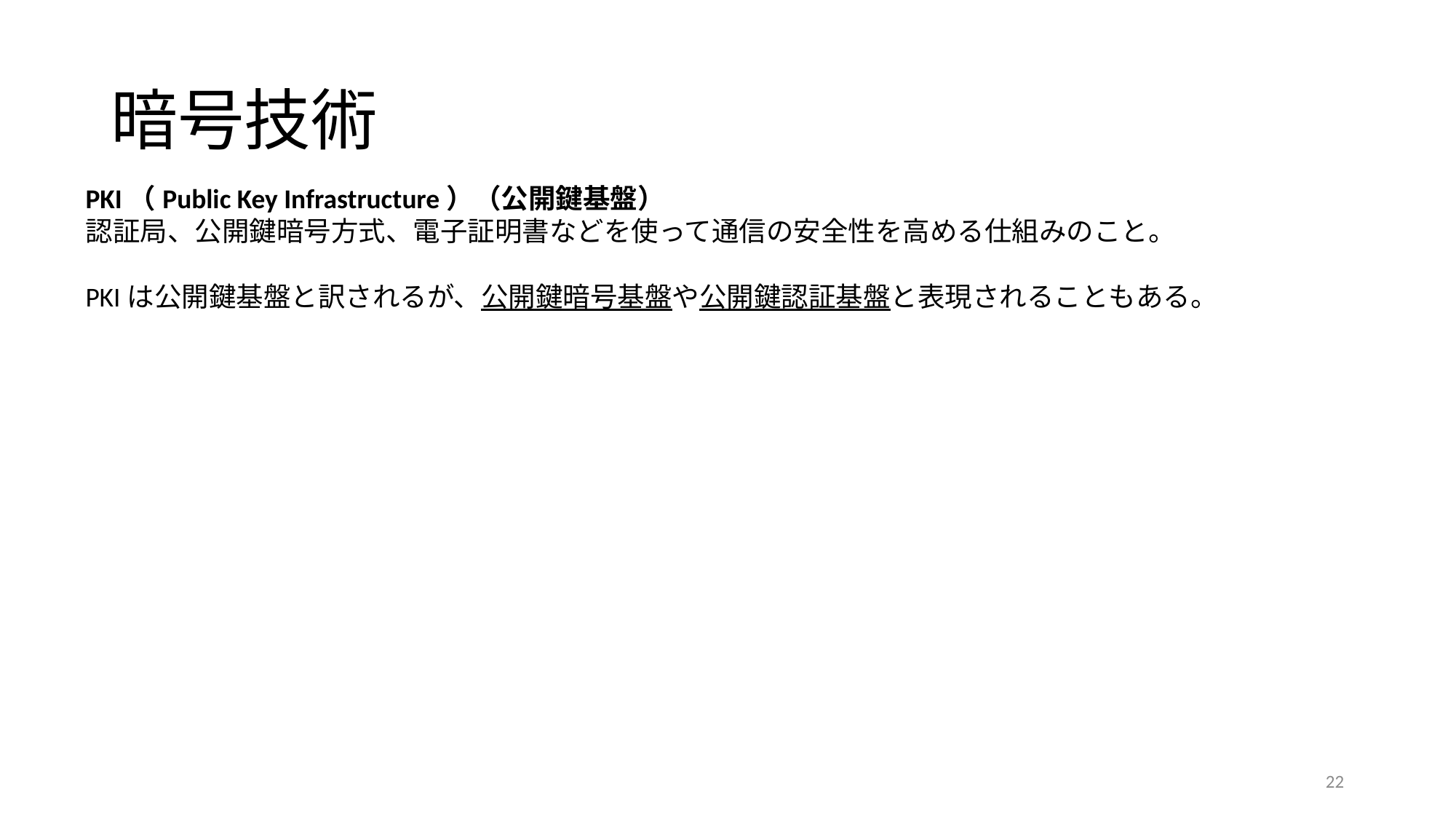

# 暗号技術
PKI（Public Key Infrastructure）（公開鍵基盤）
認証局、公開鍵暗号方式、電子証明書などを使って通信の安全性を高める仕組みのこと。

PKIは公開鍵基盤と訳されるが、公開鍵暗号基盤や公開鍵認証基盤と表現されることもある。

22